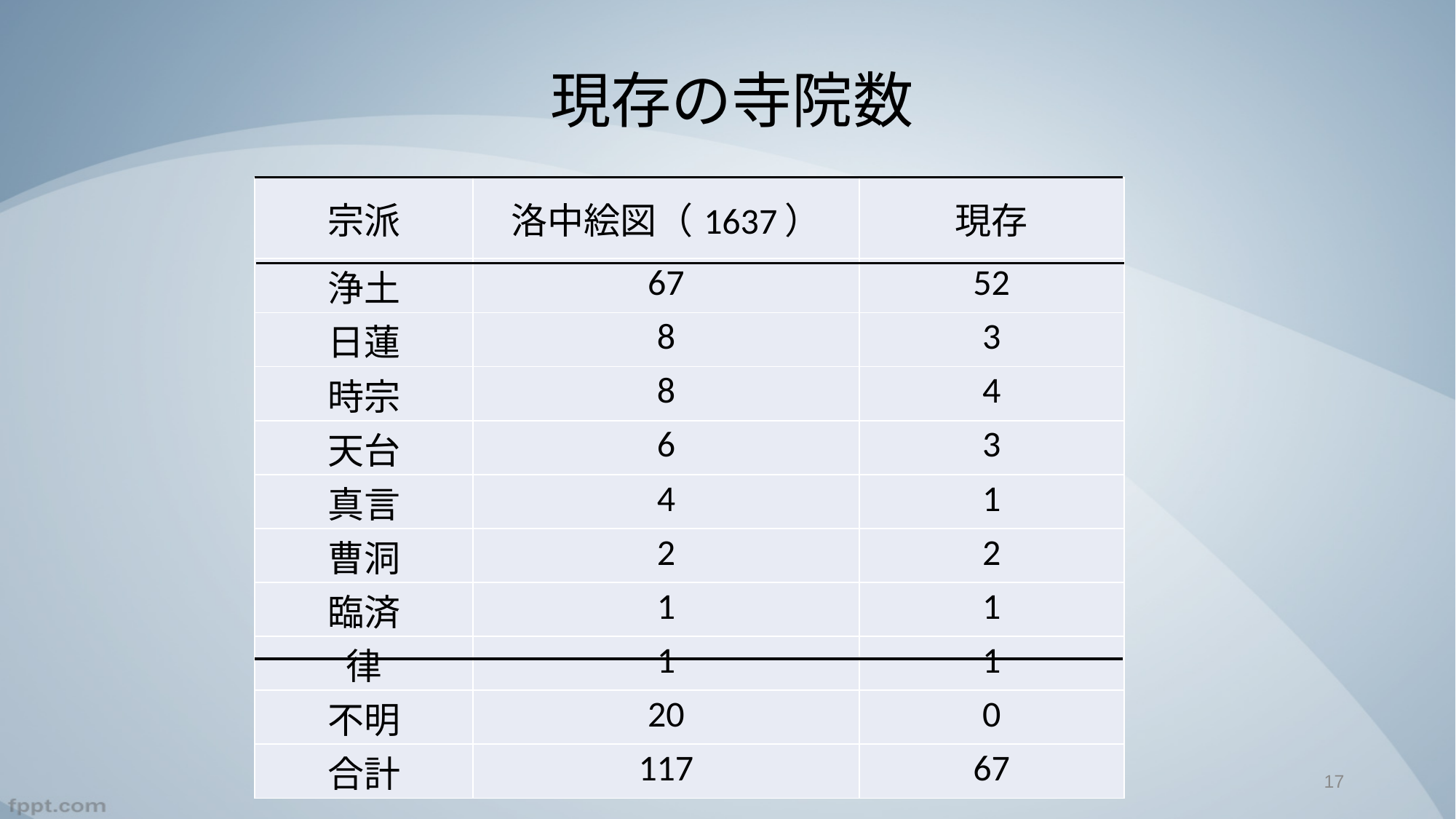

# 現存の寺院数
| 宗派 | 洛中絵図（1637） | 現存 |
| --- | --- | --- |
| 浄土 | 67 | 52 |
| 日蓮 | 8 | 3 |
| 時宗 | 8 | 4 |
| 天台 | 6 | 3 |
| 真言 | 4 | 1 |
| 曹洞 | 2 | 2 |
| 臨済 | 1 | 1 |
| 律 | 1 | 1 |
| 不明 | 20 | 0 |
| 合計 | 117 | 67 |
17